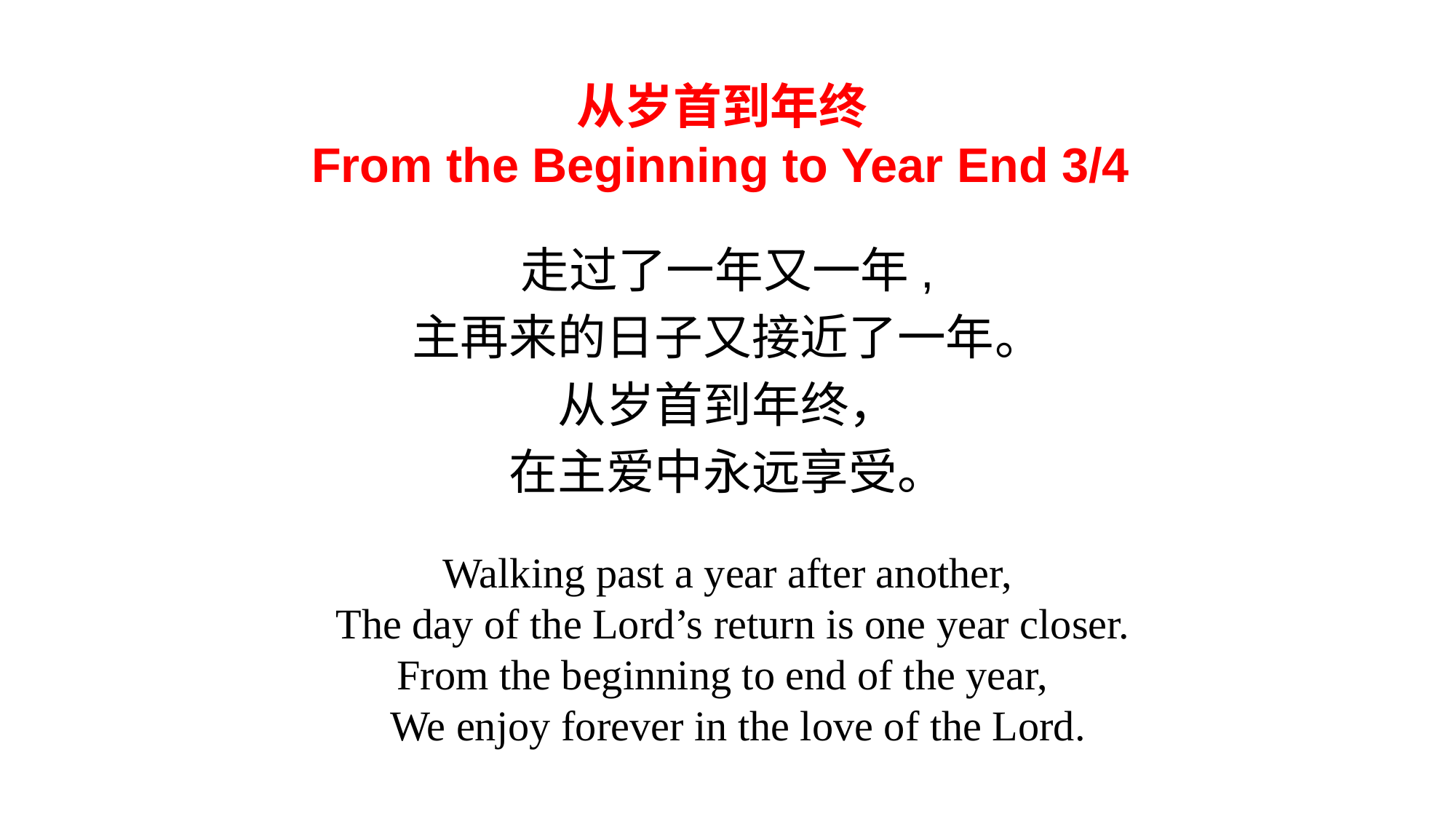

# 从岁首到年终 From the Beginning to Year End 3/4
走过了一年又一年,
主再来的日子又接近了一年。
从岁首到年终，
在主爱中永远享受。

Walking past a year after another,
 The day of the Lord’s return is one year closer.
From the beginning to end of the year,
  We enjoy forever in the love of the Lord.